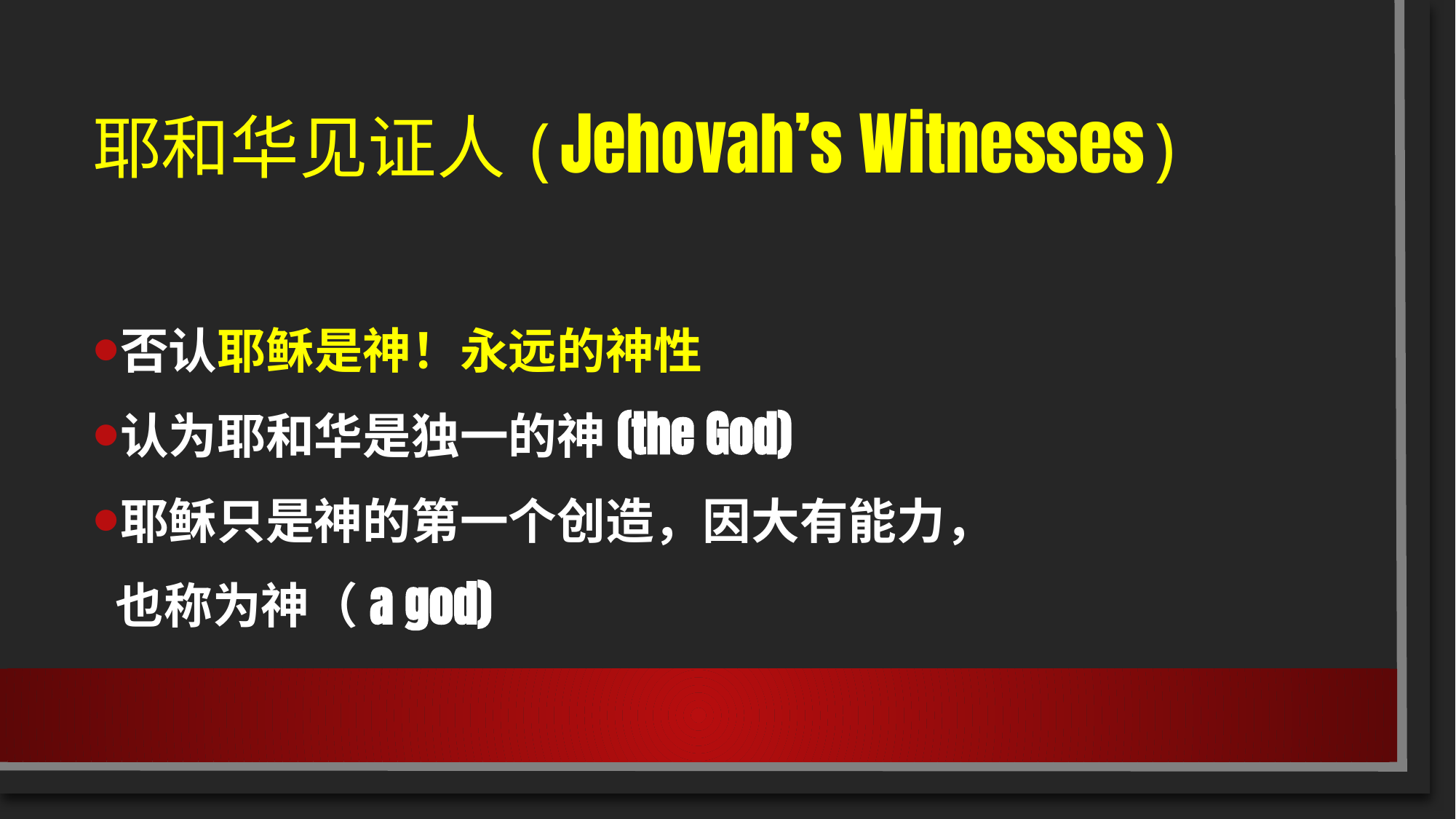

# 耶和华见证人(Jehovah’s Witnesses)

否认耶稣是神！永远的神性
认为耶和华是独一的神(the God)
耶稣只是神的第一个创造，因大有能力，
 也称为神（a god)